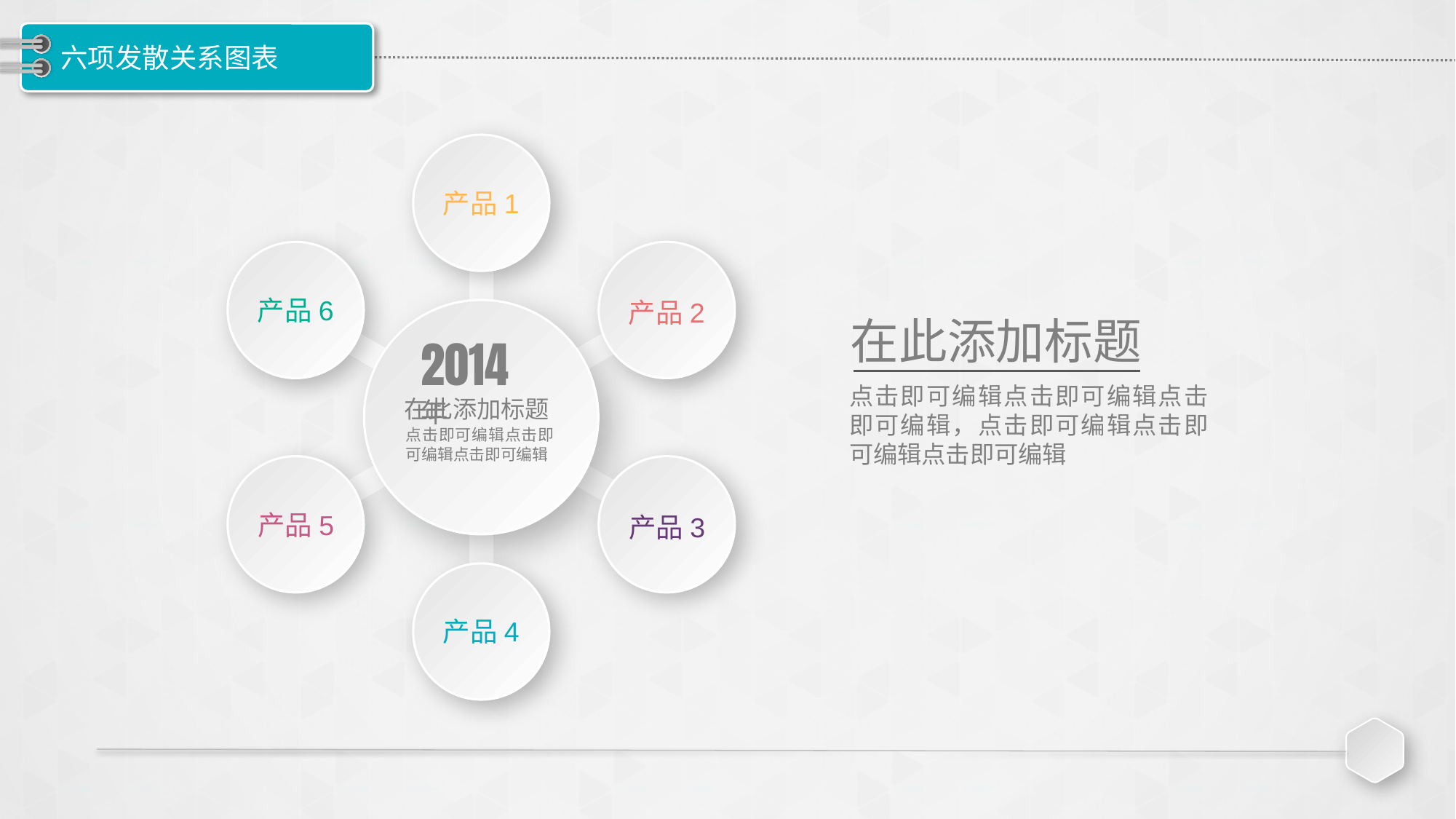

# 六项发散关系图表

产品1
产品6
产品2
在此添加标题
点击即可编辑点击即可编辑点击即可编辑，点击即可编辑点击即可编辑点击即可编辑
2014年
在此添加标题
点击即可编辑点击即可编辑点击即可编辑
产品5
产品3
产品4
81